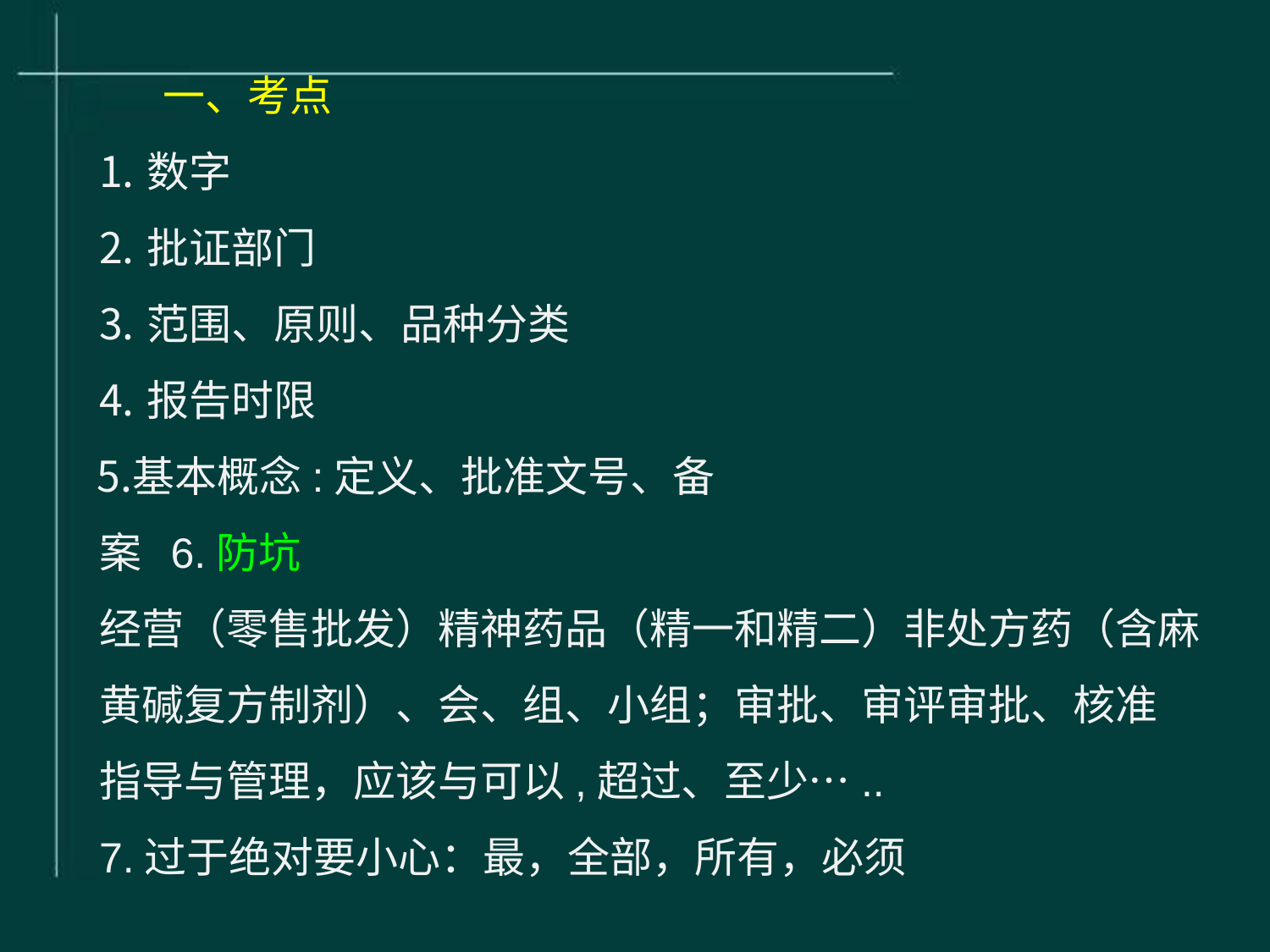

一、考点
数字
批证部门
范围、原则、品种分类
报告时限
基本概念:定义、批准文号、备案  6.防坑
经营（零售批发）精神药品（精一和精二）非处方药（含麻 黄碱复方制剂）、会、组、小组；审批、审评审批、核准 指导与管理，应该与可以,超过、至少…..
7.过于绝对要小心：最，全部，所有，必须